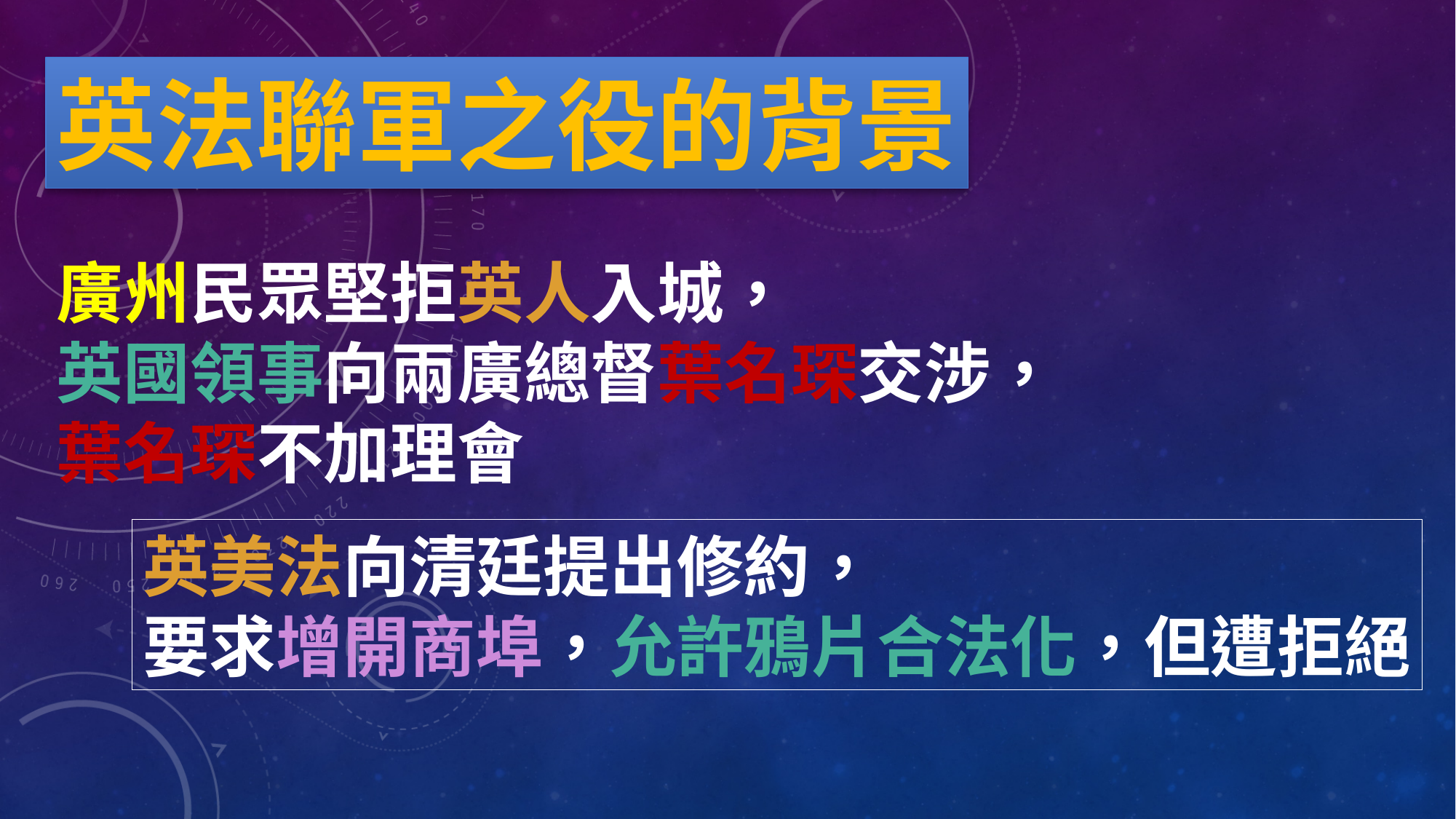

英法聯軍之役的背景
廣州民眾堅拒英人入城，
英國領事向兩廣總督葉名琛交涉，
葉名琛不加理會
英美法向清廷提出修約，
要求增開商埠，允許鴉片合法化，但遭拒絕